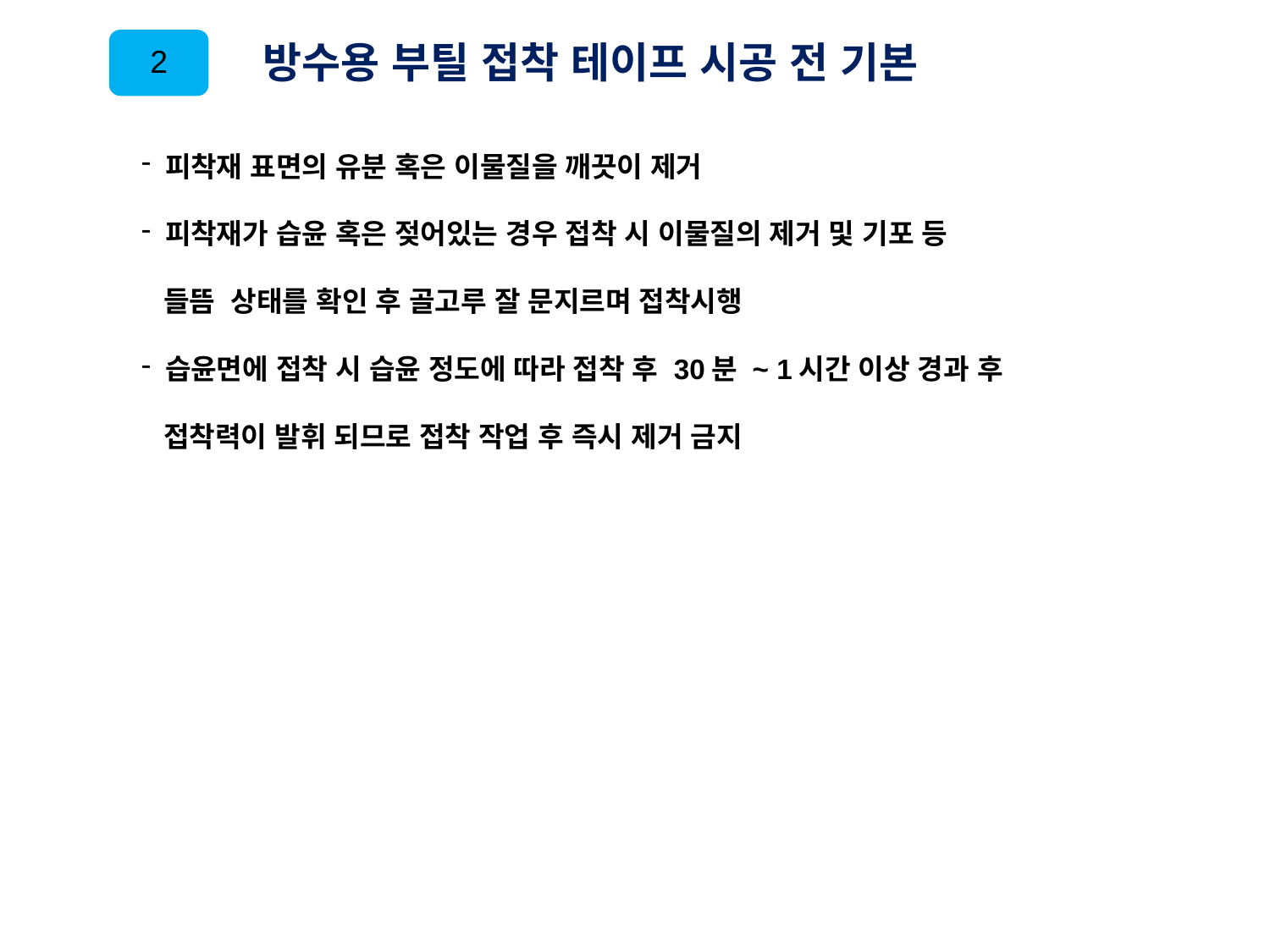

2
 방수용 부틸 접착 테이프 시공 전 기본
 피착재 표면의 유분 혹은 이물질을 깨끗이 제거

 피착재가 습윤 혹은 젖어있는 경우 접착 시 이물질의 제거 및 기포 등

  들뜸  상태를 확인 후 골고루 잘 문지르며 접착시행

 습윤면에 접착 시 습윤 정도에 따라 접착 후 30분 ~ 1시간 이상 경과 후

  접착력이 발휘 되므로 접착 작업 후 즉시 제거 금지